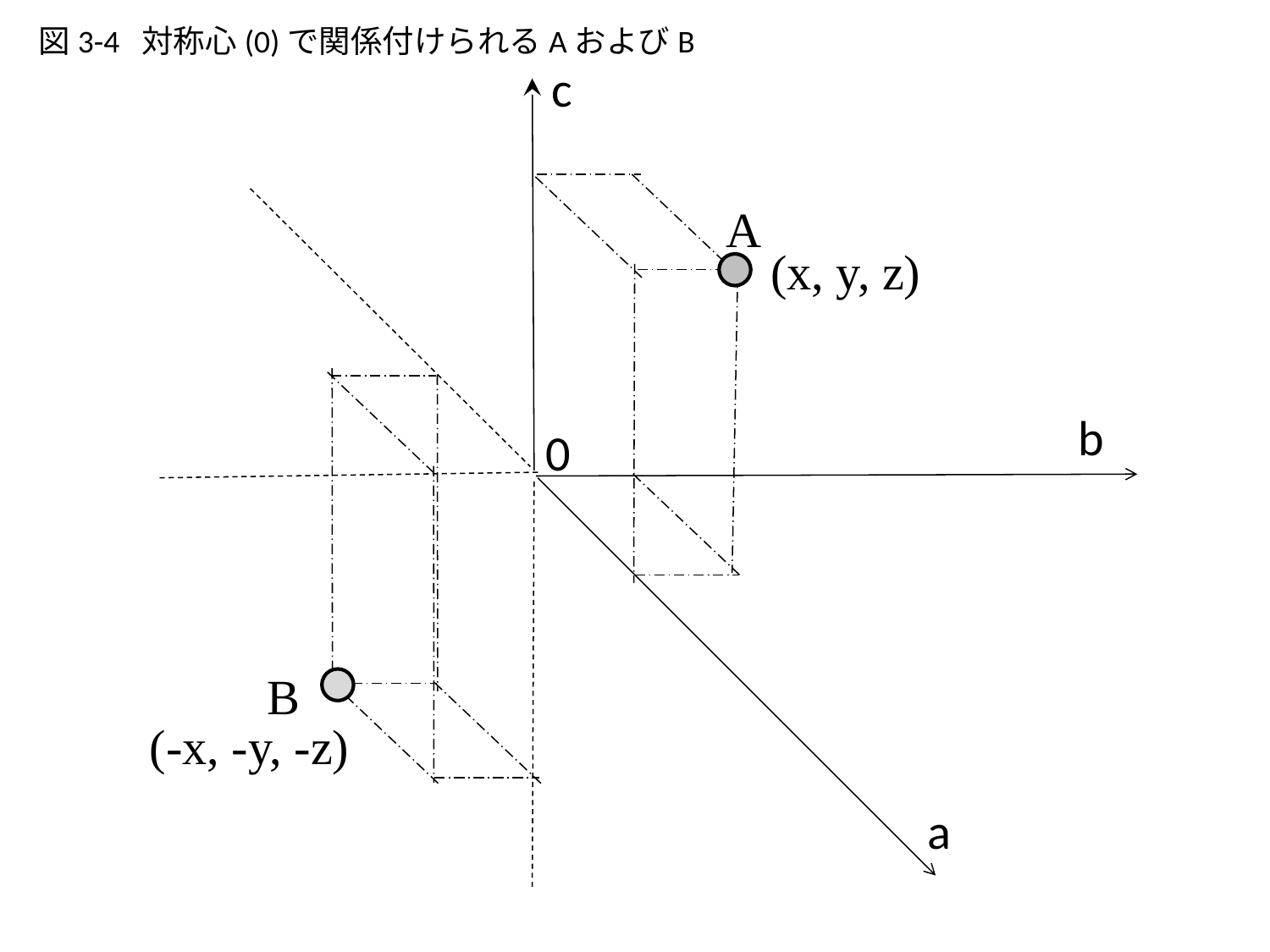

図3-4  対称心(0)で関係付けられるAおよびB
c
A
(x, y, z)

b
0
B

(-x, -y, -z)
a